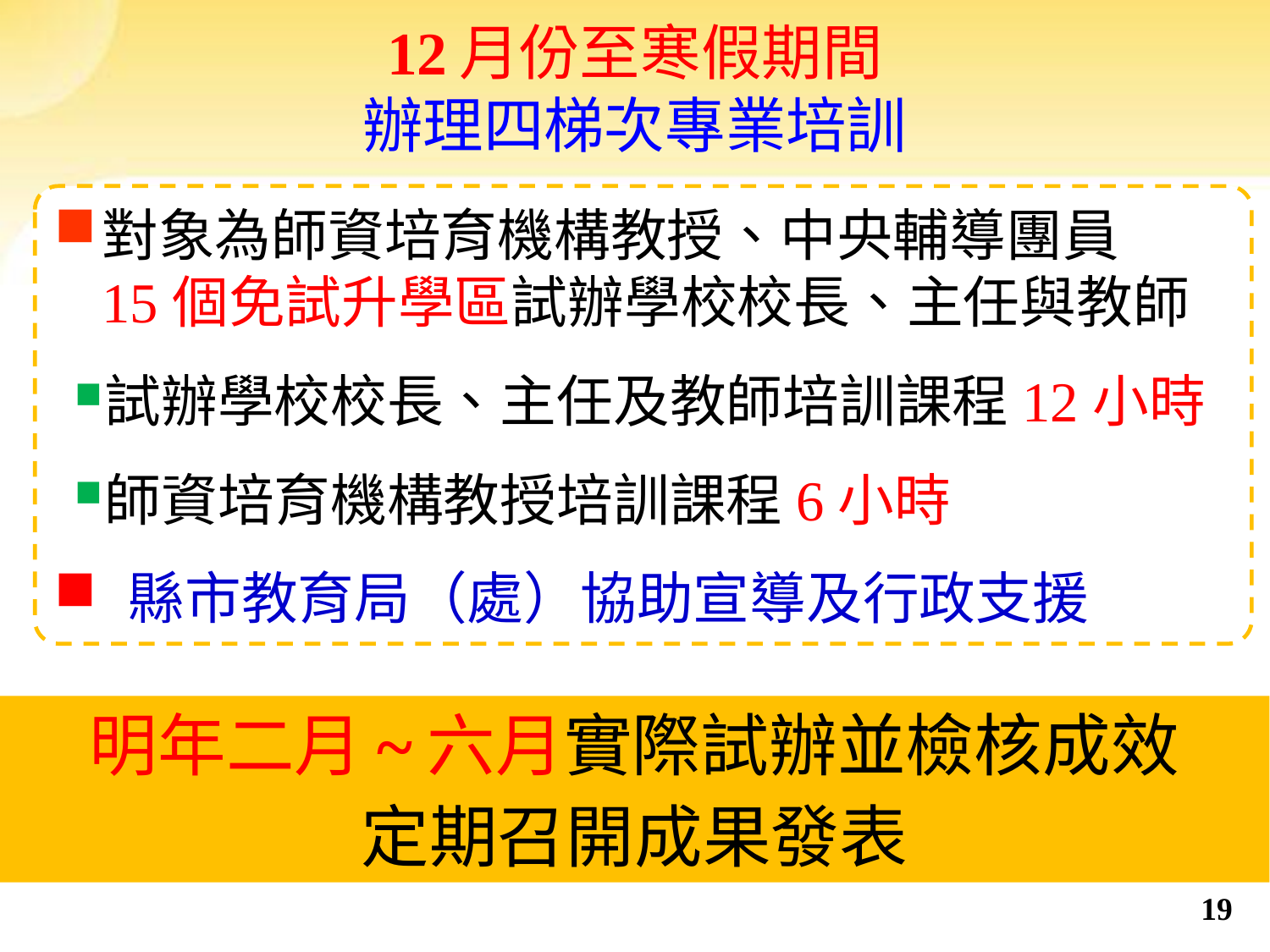

# 12月份至寒假期間 辦理四梯次專業培訓
對象為師資培育機構教授、中央輔導團員
15個免試升學區試辦學校校長、主任與教師
試辦學校校長、主任及教師培訓課程12小時
師資培育機構教授培訓課程6小時
 縣市教育局（處）協助宣導及行政支援
明年二月~六月實際試辦並檢核成效
定期召開成果發表
19